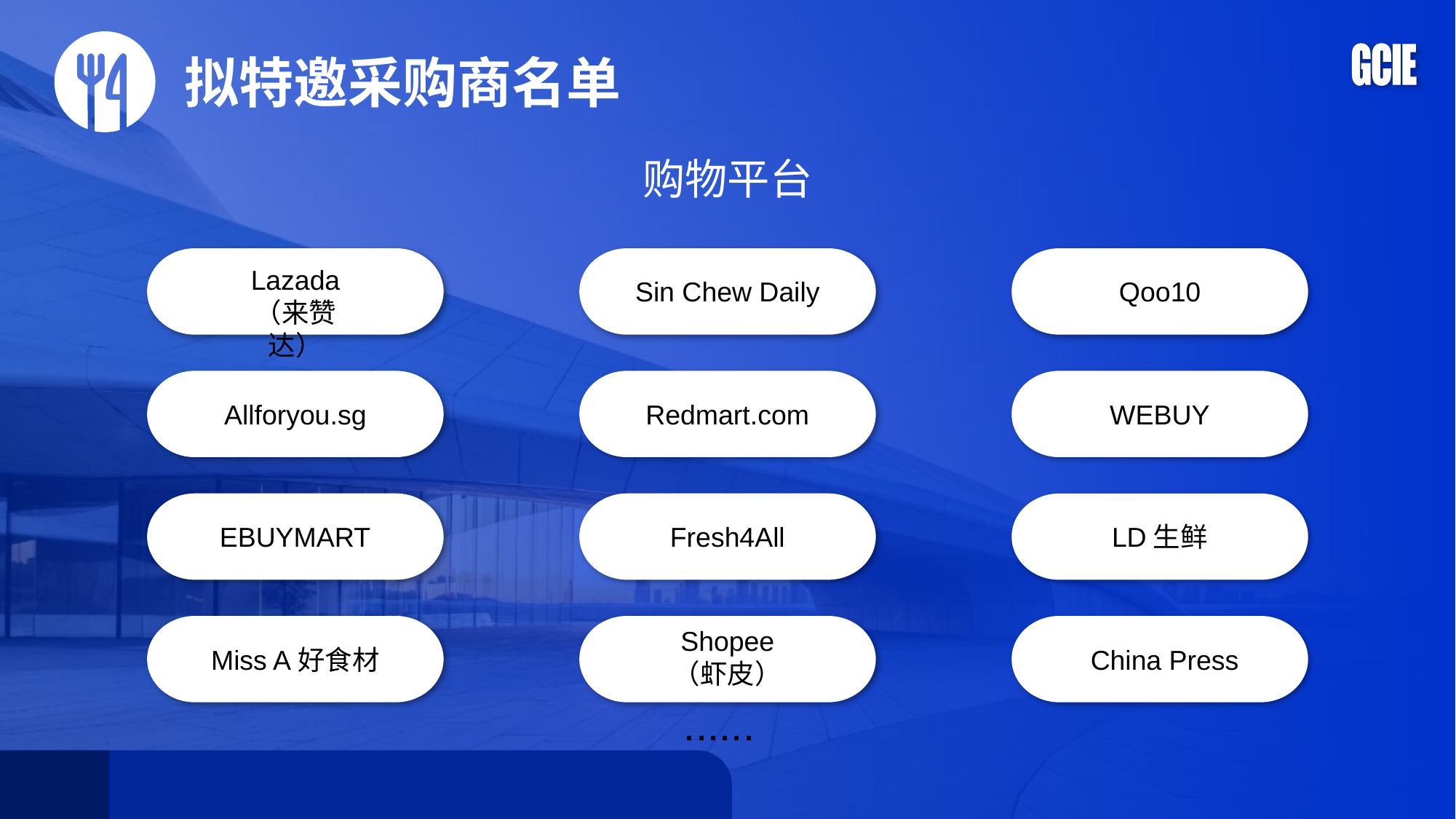

拟特邀采购商名单

购物平台

Lazada
（来赞达）
Sin Chew Daily
Qoo10

Redmart.com
Allforyou.sg
WEBUY

Fresh4All
LD生鲜
EBUYMART

Shopee
（虾皮）
Miss A好食材
China Press
......